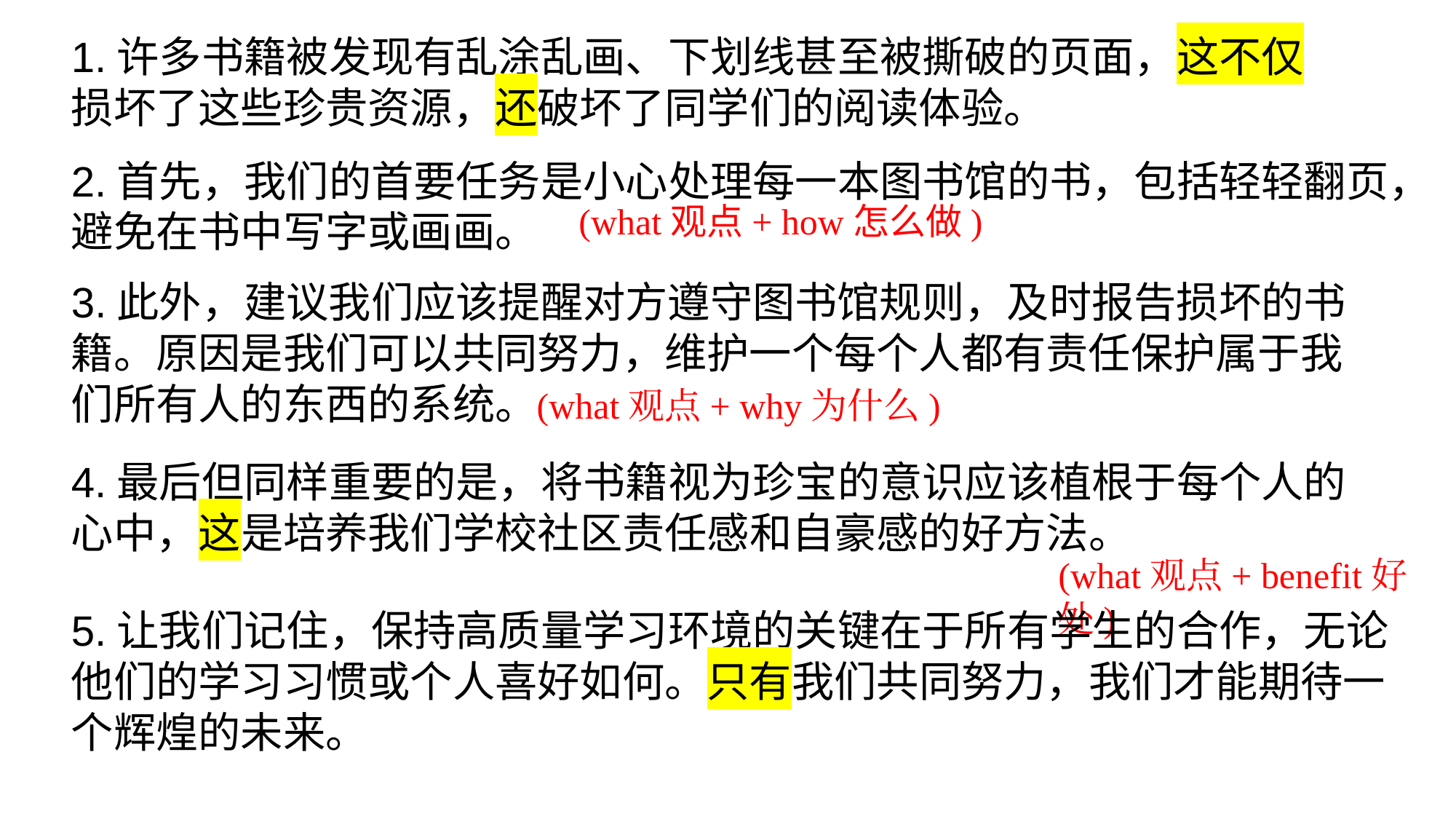

1.许多书籍被发现有乱涂乱画、下划线甚至被撕破的页面，这不仅损坏了这些珍贵资源，还破坏了同学们的阅读体验。
2.首先，我们的首要任务是小心处理每一本图书馆的书，包括轻轻翻页，避免在书中写字或画画。
(what观点+ how怎么做)
3.此外，建议我们应该提醒对方遵守图书馆规则，及时报告损坏的书籍。原因是我们可以共同努力，维护一个每个人都有责任保护属于我们所有人的东西的系统。
(what观点+ why为什么)
4.最后但同样重要的是，将书籍视为珍宝的意识应该植根于每个人的心中，这是培养我们学校社区责任感和自豪感的好方法。
(what观点+ benefit好处)
5.让我们记住，保持高质量学习环境的关键在于所有学生的合作，无论他们的学习习惯或个人喜好如何。只有我们共同努力，我们才能期待一个辉煌的未来。